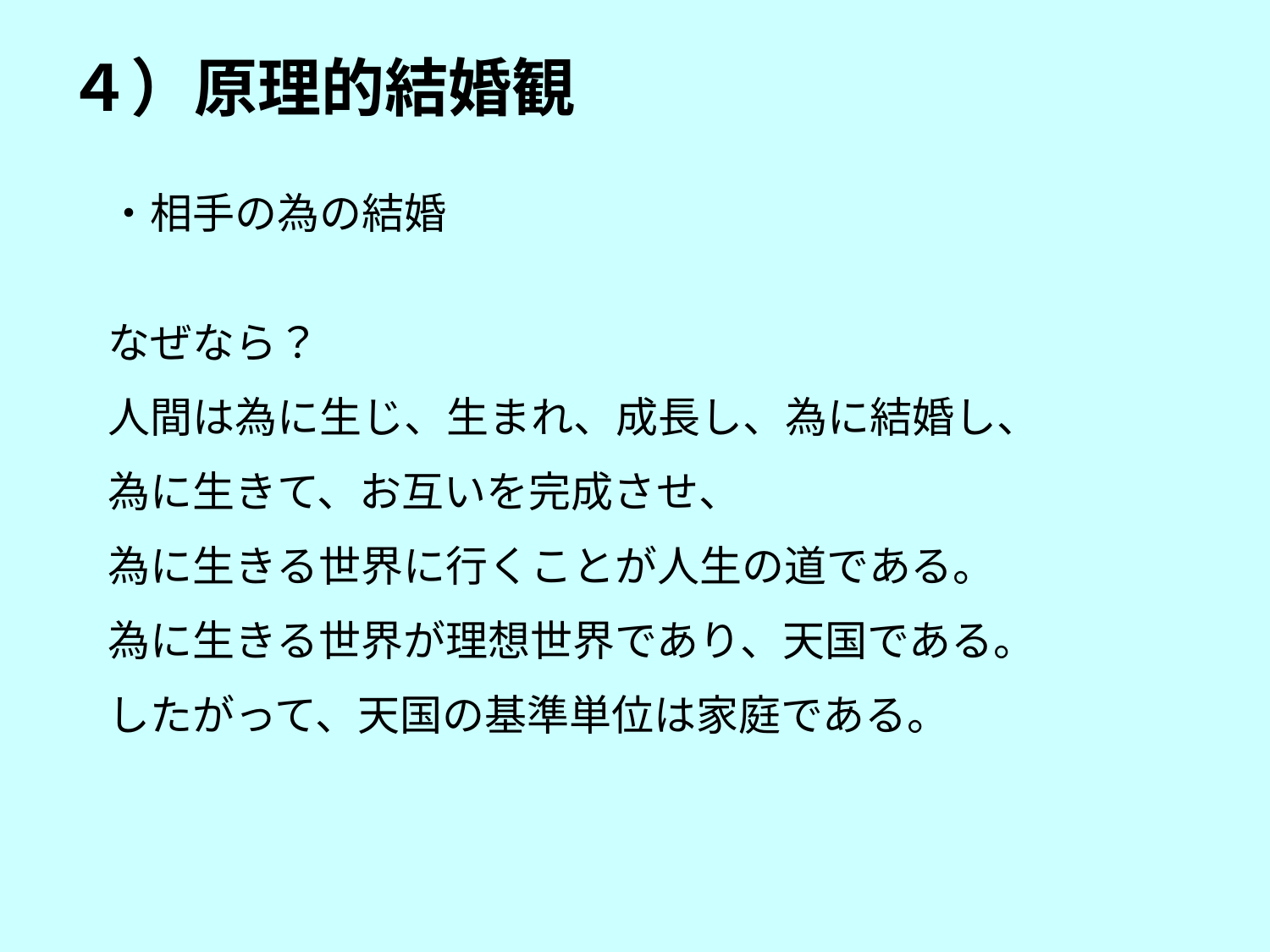

# ４）原理的結婚観
・相手の為の結婚

なぜなら？
人間は為に生じ、生まれ、成長し、為に結婚し、
為に生きて、お互いを完成させ、
為に生きる世界に行くことが人生の道である。
為に生きる世界が理想世界であり、天国である。
したがって、天国の基準単位は家庭である。